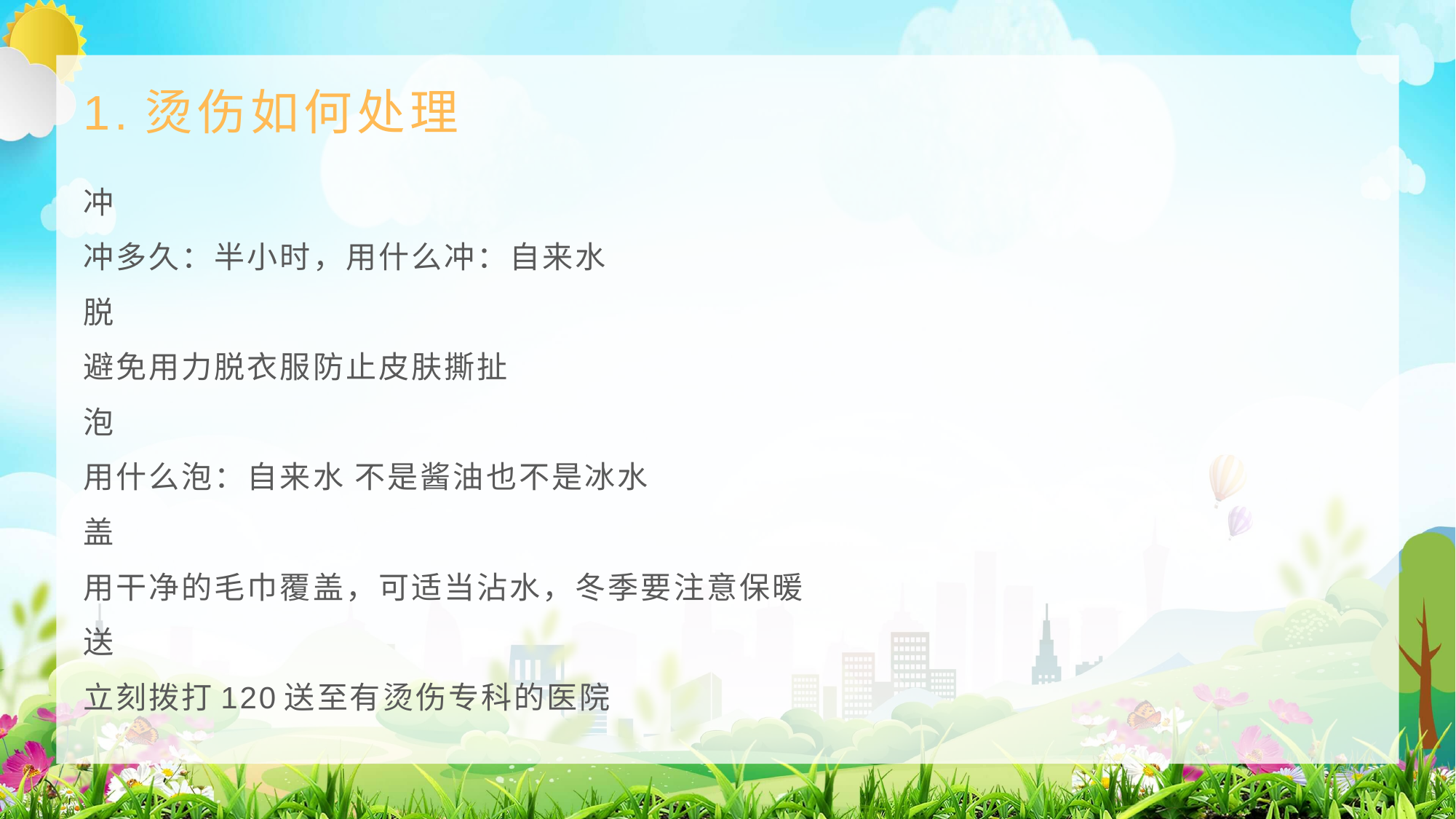

# 1.烫伤如何处理
冲
冲多久：半小时，用什么冲：自来水
脱
避免用力脱衣服防止皮肤撕扯
泡
用什么泡：自来水 不是酱油也不是冰水
盖
用干净的毛巾覆盖，可适当沾水，冬季要注意保暖
送
立刻拨打120送至有烫伤专科的医院
https://www.PPT818.com/